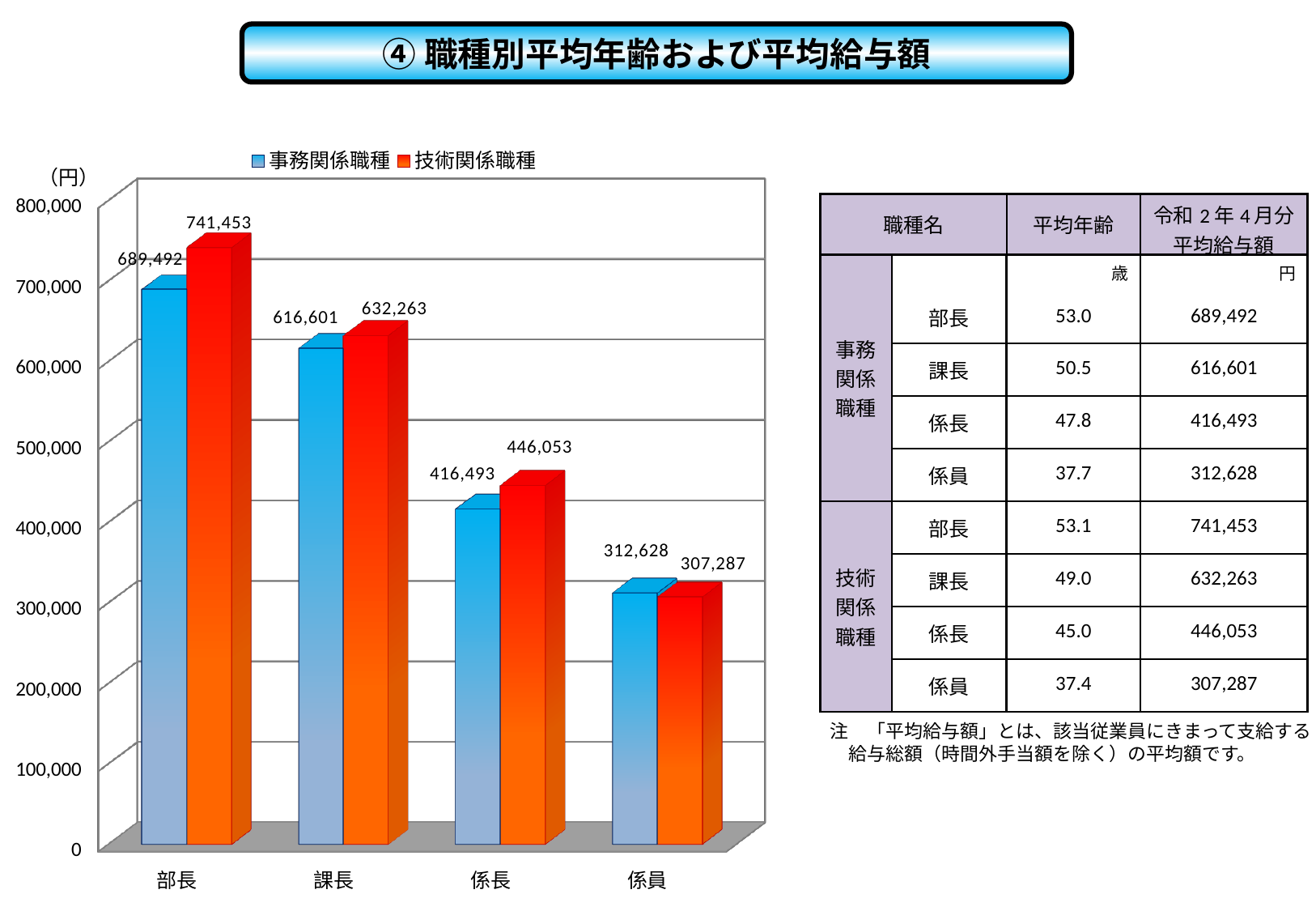

④職種別平均年齢および平均給与額

[unsupported chart]

（円）
| 職種名 |  | 平均年齢 | 令和2年4月分 平均給与額 |
| --- | --- | --- | --- |
| 事務関係職種 |  | 歳 | 円 |
|  | 部長 | 53.0 | 689,492 |
|  | 課長 | 50.5 | 616,601 |
|  | 係長 | 47.8 | 416,493 |
|  | 係員 | 37.7 | 312,628 |
| 技術関係職種 | 部長 | 53.1 | 741,453 |
|  | 課長 | 49.0 | 632,263 |
|  | 係長 | 45.0 | 446,053 |
|  | 係員 | 37.4 | 307,287 |
注　「平均給与額」とは、該当従業員にきまって支給する
　給与総額（時間外手当額を除く）の平均額です。